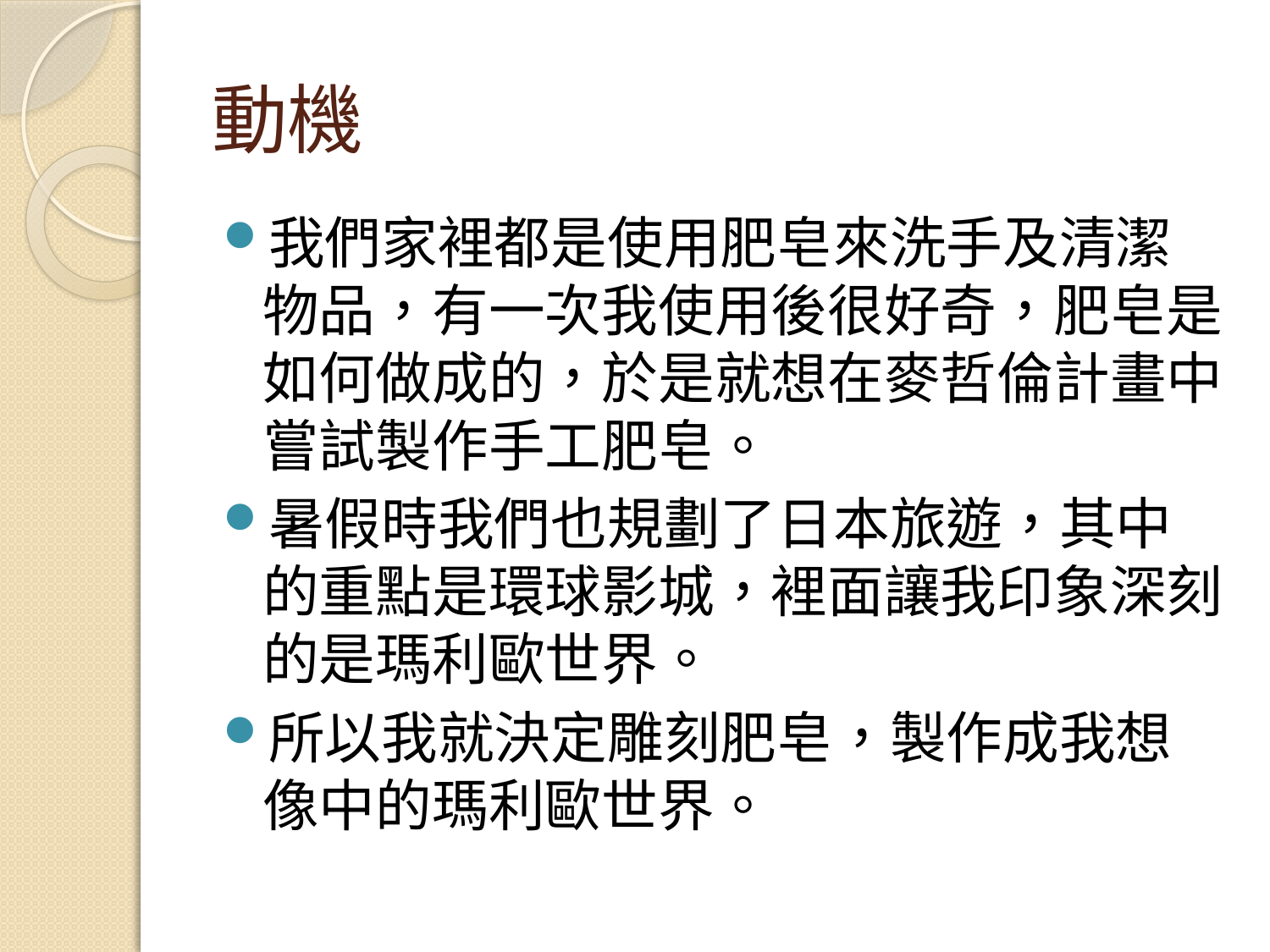

# 動機
我們家裡都是使用肥皂來洗手及清潔物品，有一次我使用後很好奇，肥皂是如何做成的，於是就想在麥哲倫計畫中嘗試製作手工肥皂。
暑假時我們也規劃了日本旅遊，其中的重點是環球影城，裡面讓我印象深刻的是瑪利歐世界。
所以我就決定雕刻肥皂，製作成我想像中的瑪利歐世界。